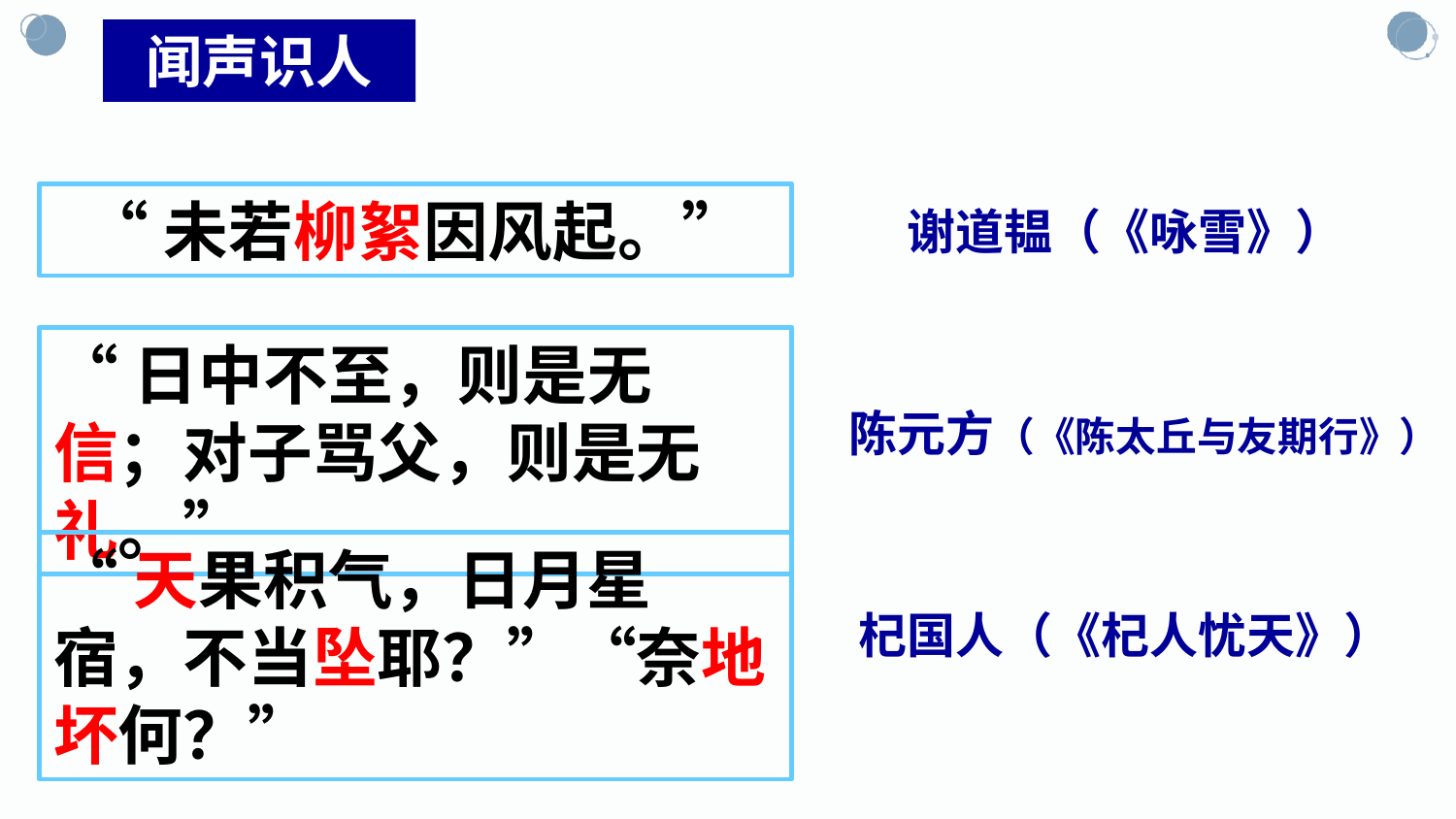

闻声识人
“未若柳絮因风起。”
谢道韫（《咏雪》）
“日中不至，则是无信；对子骂父，则是无礼。”
陈元方（《陈太丘与友期行》）
“天果积气，日月星宿，不当坠耶？”“奈地坏何？”
杞国人（《杞人忧天》）